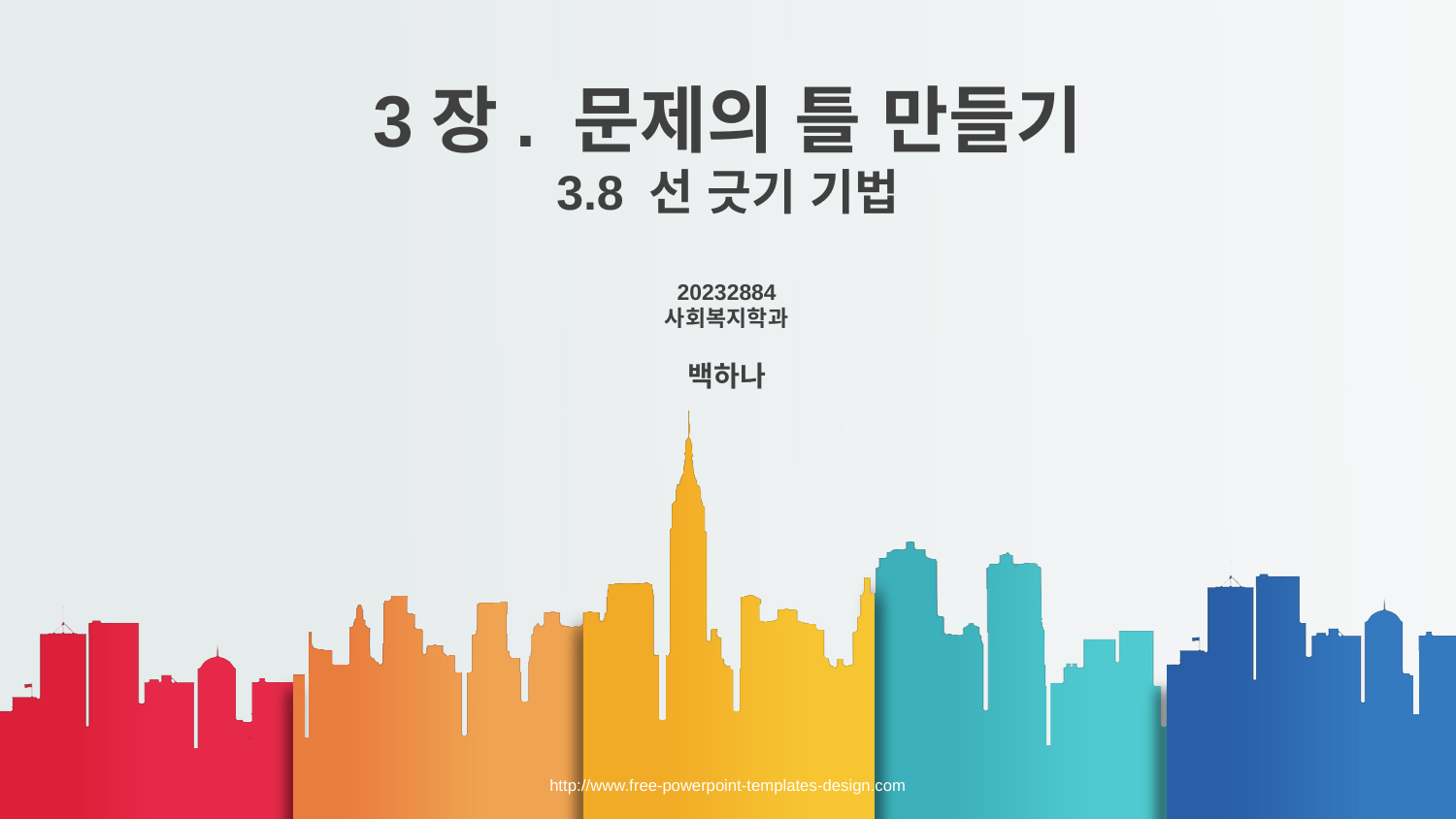

# 3장. 문제의 틀 만들기 3.8 선 긋기 기법
20232884
사회복지학과

백하나
http://www.free-powerpoint-templates-design.com